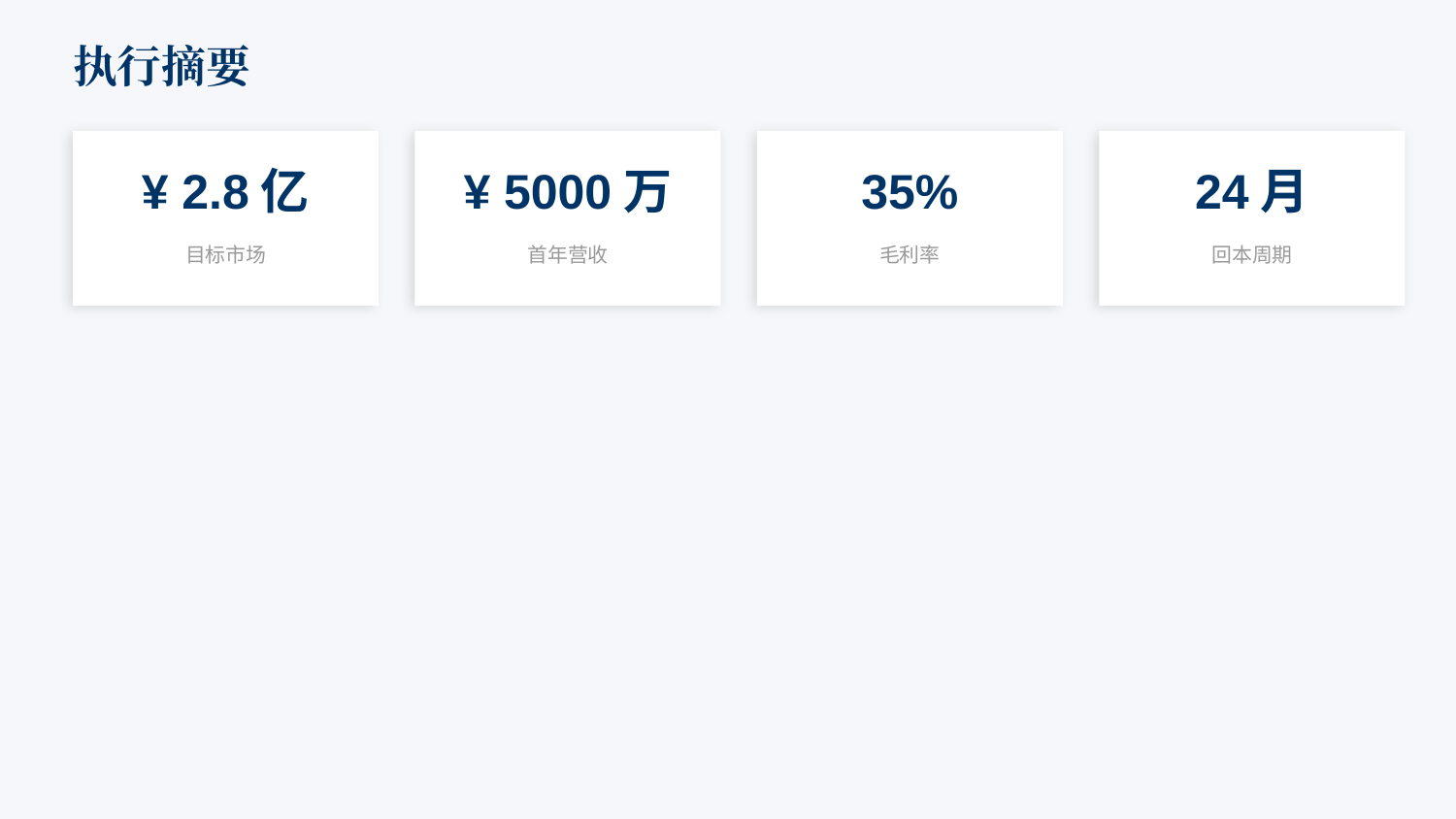

执行摘要

¥ 2.8亿
¥ 5000万
35%
24月
目标市场
首年营收
毛利率
回本周期